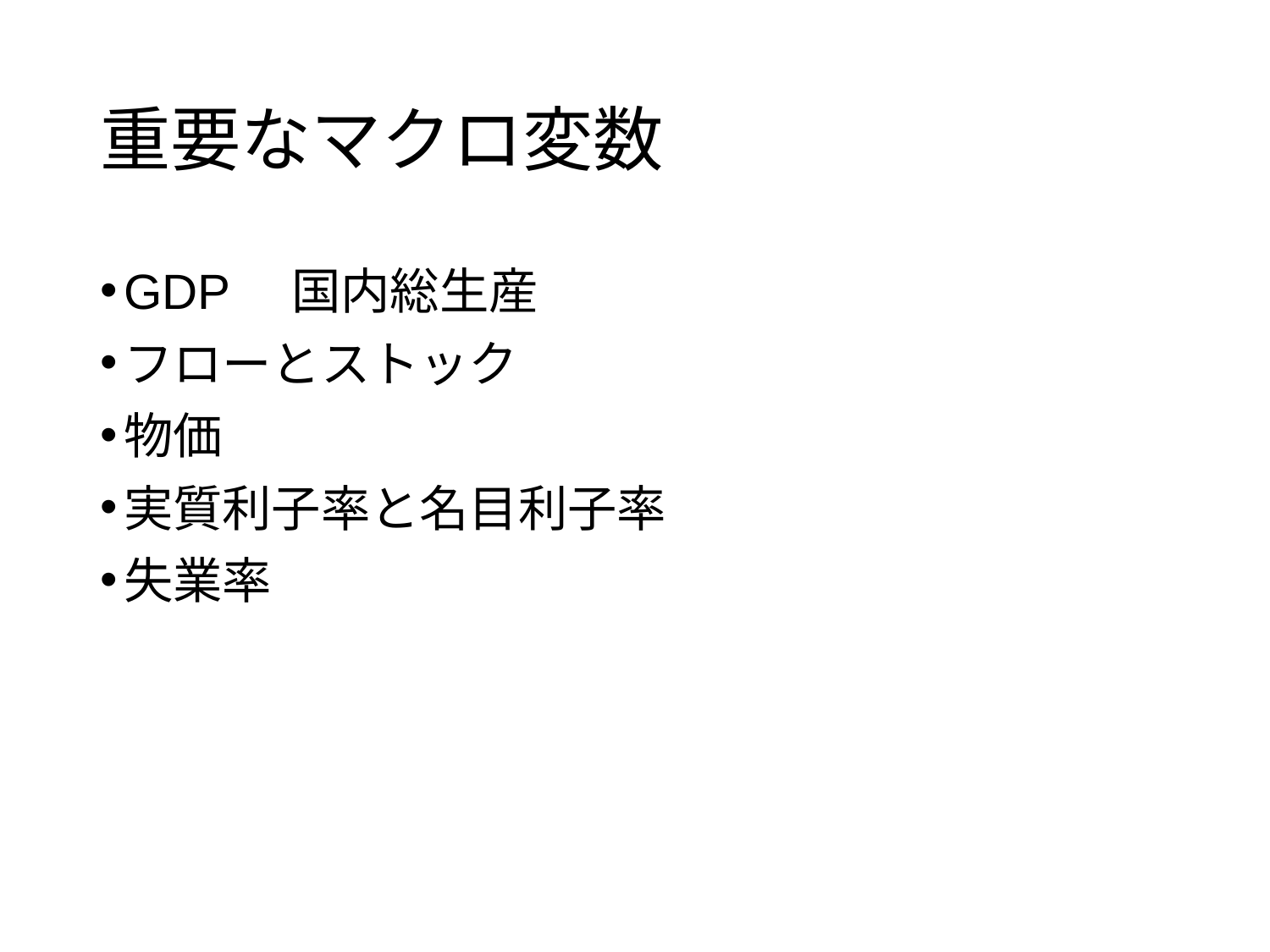

# 重要なマクロ変数
GDP　国内総生産
フローとストック
物価
実質利子率と名目利子率
失業率